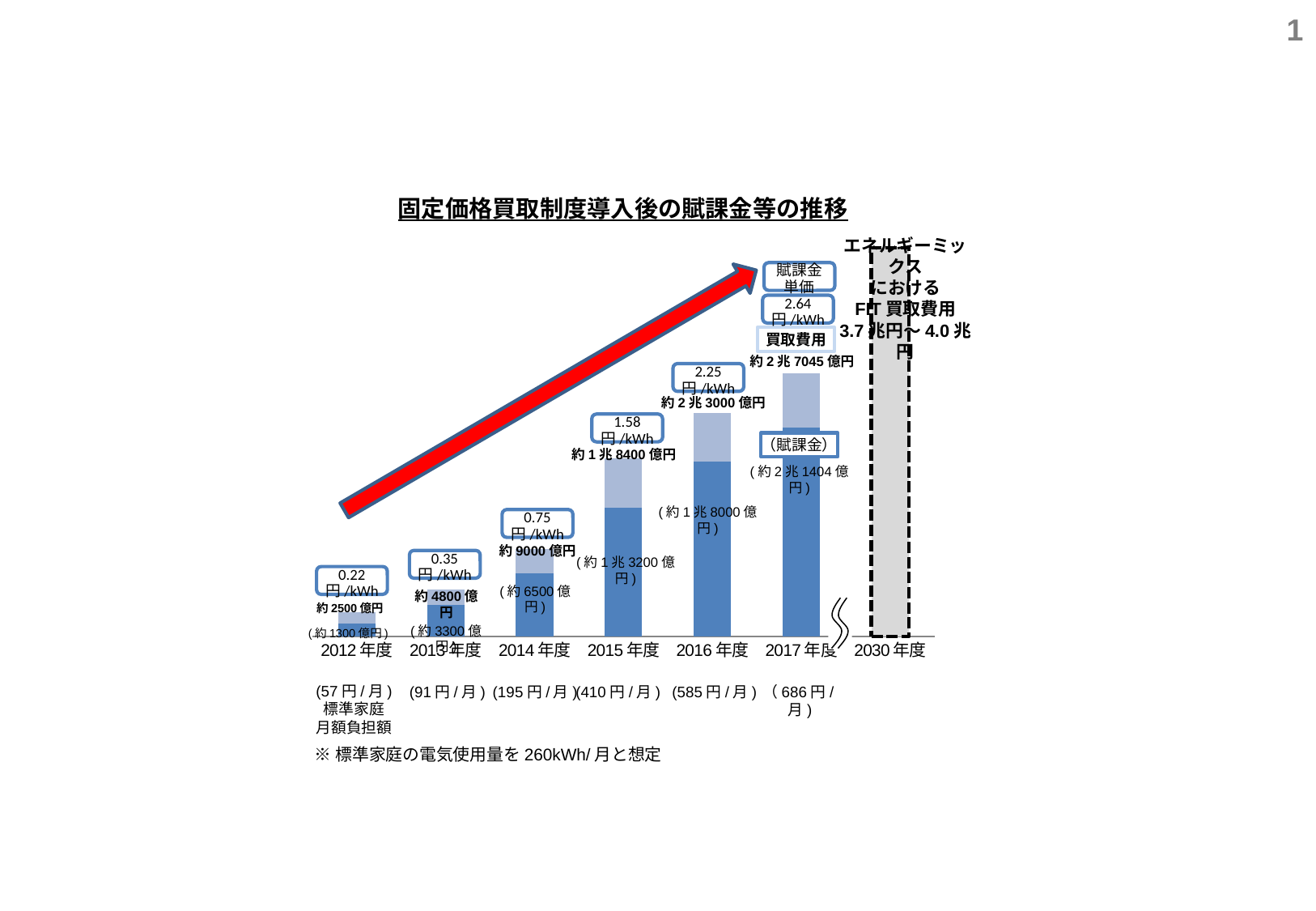

1
固定価格買取制度導入後の賦課金等の推移
エネルギーミックス
における
FIT買取費用
3.7兆円～4.0兆円

### Chart

| Category | 系列 1 | 系列 2 | 系列 3 |
|---|---|---|---|
| 2012年度 | None | 1306.0 | 1200.0 |
| 2013年度 | None | 3289.0 | 1542.0 |
| 2014年度 | None | 6520.0 | 2500.0 |
| 2015年度 | None | 13222.0 | 5148.0 |
| 2016年度 | None | 18025.0 | 4975.0 |
| 2017年度 | None | 21468.0 | 5644.0 |
| 2030年度 | 40000.0 | None | None |
賦課金
単価
2.64
円/kWh
買取費用
約2兆7045億円
2.25
円/kWh

約2兆3000億円
1.58
円/kWh
（賦課金）
約1兆8400億円
(約2兆1404億円)
(約1兆8000億円)
0.75
円/kWh
約9000億円
(約1兆3200億円)
0.35
円/kWh
0.22
円/kWh
(約6500億円)
約4800億円
約2500億円

(約3300億円)
(約1300億円)
(57円/月)
標準家庭
月額負担額
(91円/月)
(195円/月)
(410円/月)
（686円/月)
(585円/月)
※標準家庭の電気使用量を260kWh/月と想定